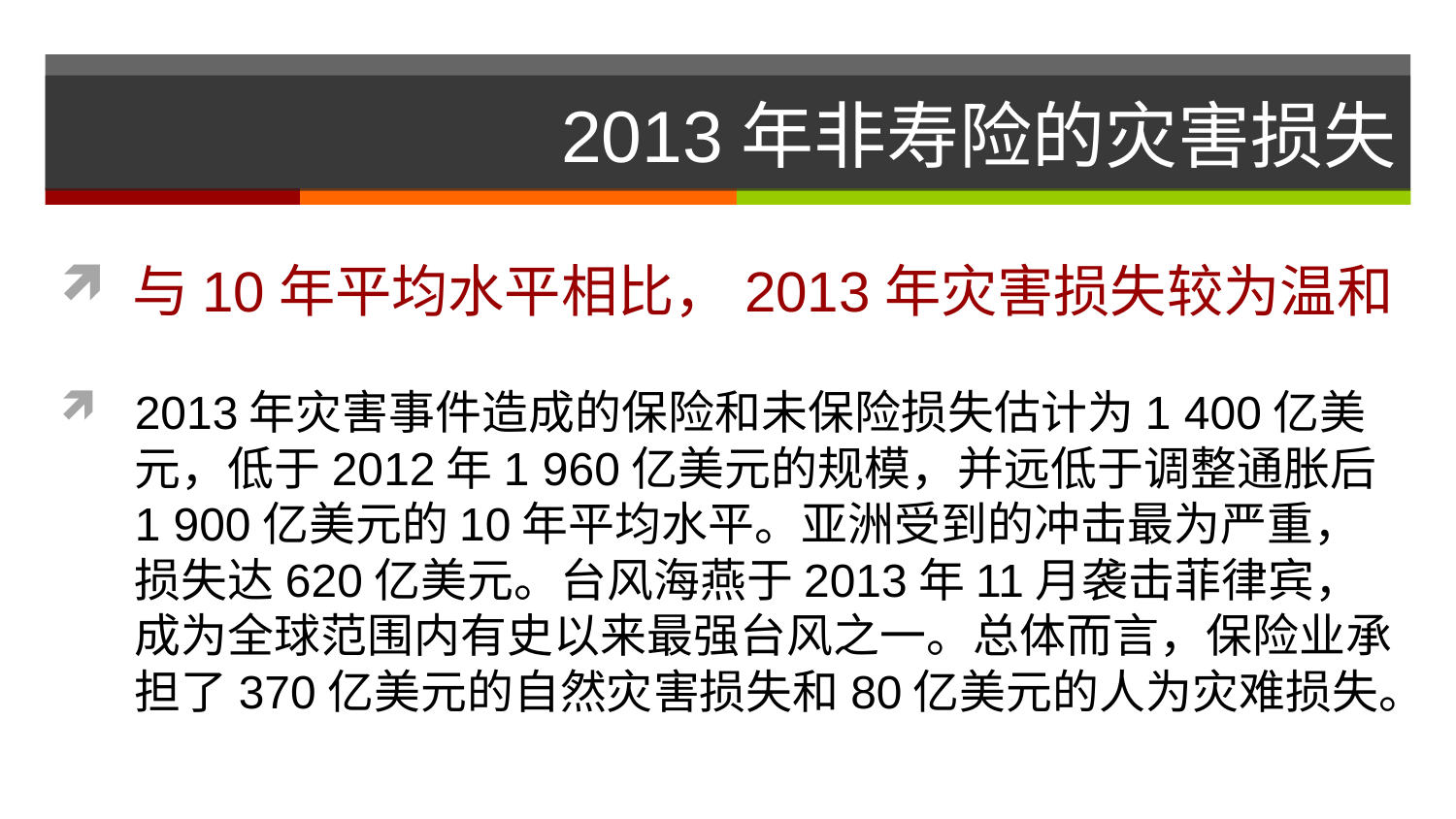

# 2013年非寿险的灾害损失
与10年平均水平相比，2013年灾害损失较为温和
2013年灾害事件造成的保险和未保险损失估计为1 400亿美元，低于2012年1 960亿美元的规模，并远低于调整通胀后1 900亿美元的10年平均水平。亚洲受到的冲击最为严重，损失达620亿美元。台风海燕于2013年11月袭击菲律宾，成为全球范围内有史以来最强台风之一。总体而言，保险业承担了370亿美元的自然灾害损失和80亿美元的人为灾难损失。